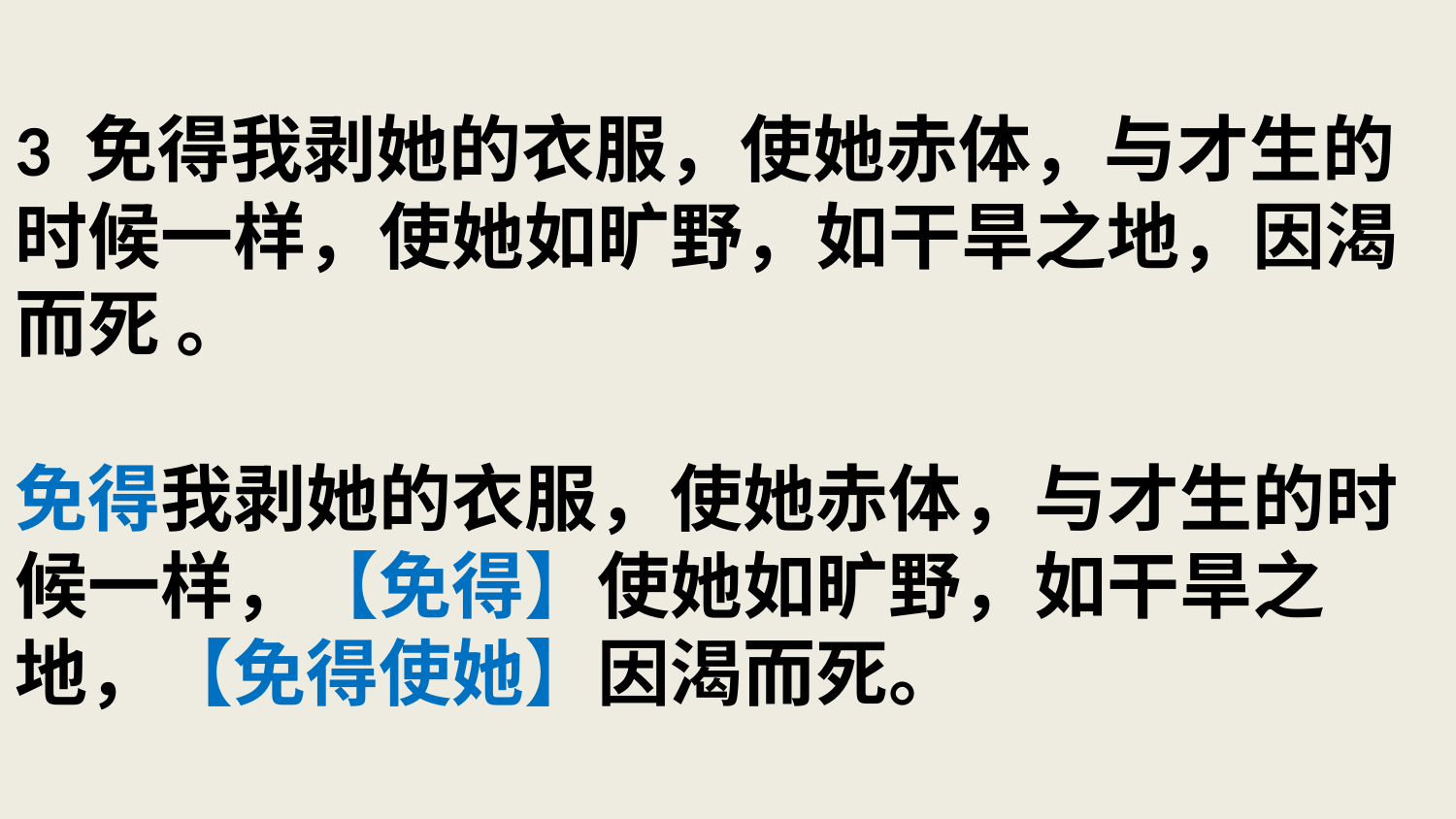

# 3 免得我剥她的衣服，使她赤体，与才生的时候一样，使她如旷野，如干旱之地，因渴而死 。 免得我剥她的衣服，使她赤体，与才生的时候一样，【免得】使她如旷野，如干旱之地，【免得使她】因渴而死。